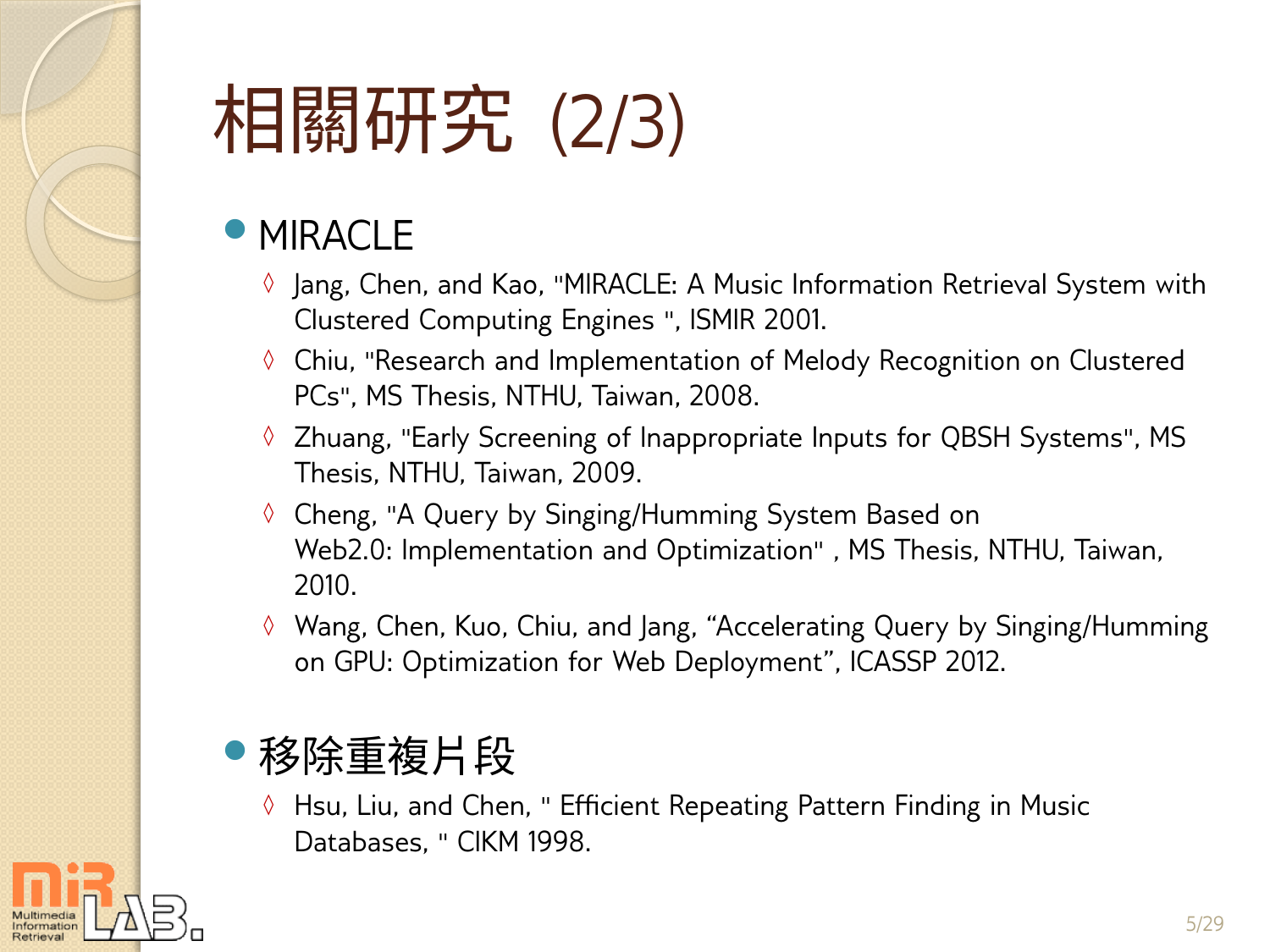

# 相關研究 (2/3)
MIRACLE
Jang, Chen, and Kao, "MIRACLE: A Music Information Retrieval System with Clustered Computing Engines ", ISMIR 2001.
Chiu, "Research and Implementation of Melody Recognition on Clustered PCs", MS Thesis, NTHU, Taiwan, 2008.
Zhuang, "Early Screening of Inappropriate Inputs for QBSH Systems", MS Thesis, NTHU, Taiwan, 2009.
Cheng, "A Query by Singing/Humming System Based on Web2.0: Implementation and Optimization" , MS Thesis, NTHU, Taiwan, 2010.
Wang, Chen, Kuo, Chiu, and Jang, “Accelerating Query by Singing/Humming on GPU: Optimization for Web Deployment”, ICASSP 2012.

移除重複片段
Hsu, Liu, and Chen, " Efficient Repeating Pattern Finding in Music Databases, " CIKM 1998.